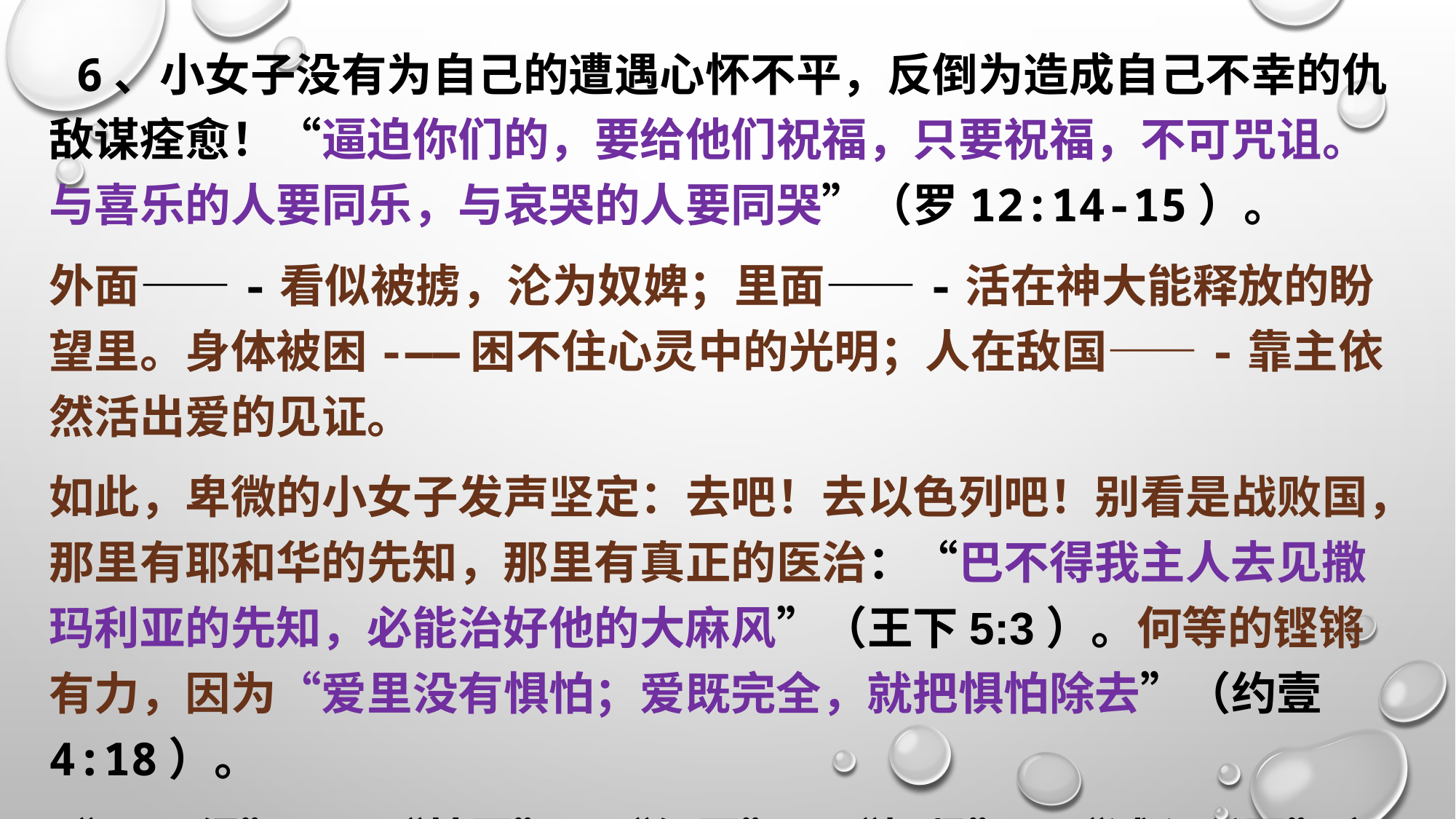

6、小女子没有为自己的遭遇心怀不平，反倒为造成自己不幸的仇敌谋痊愈！“逼迫你们的，要给他们祝福，只要祝福，不可咒诅。与喜乐的人要同乐，与哀哭的人要同哭”（罗12:14-15）。
外面——-看似被掳，沦为奴婢；里面——-活在神大能释放的盼望里。身体被困-——困不住心灵中的光明；人在敌国——-靠主依然活出爱的见证。
如此，卑微的小女子发声坚定：去吧！去以色列吧！别看是战败国，那里有耶和华的先知，那里有真正的医治：“巴不得我主人去见撒玛利亚的先知，必能治好他的大麻风”（王下5:3）。何等的铿锵有力，因为“爱里没有惧怕；爱既完全，就把惧怕除去”（约壹4:18）。
“巴不得”——“甚愿”、“但愿”、“赶紧”、“诚心所愿”之意。